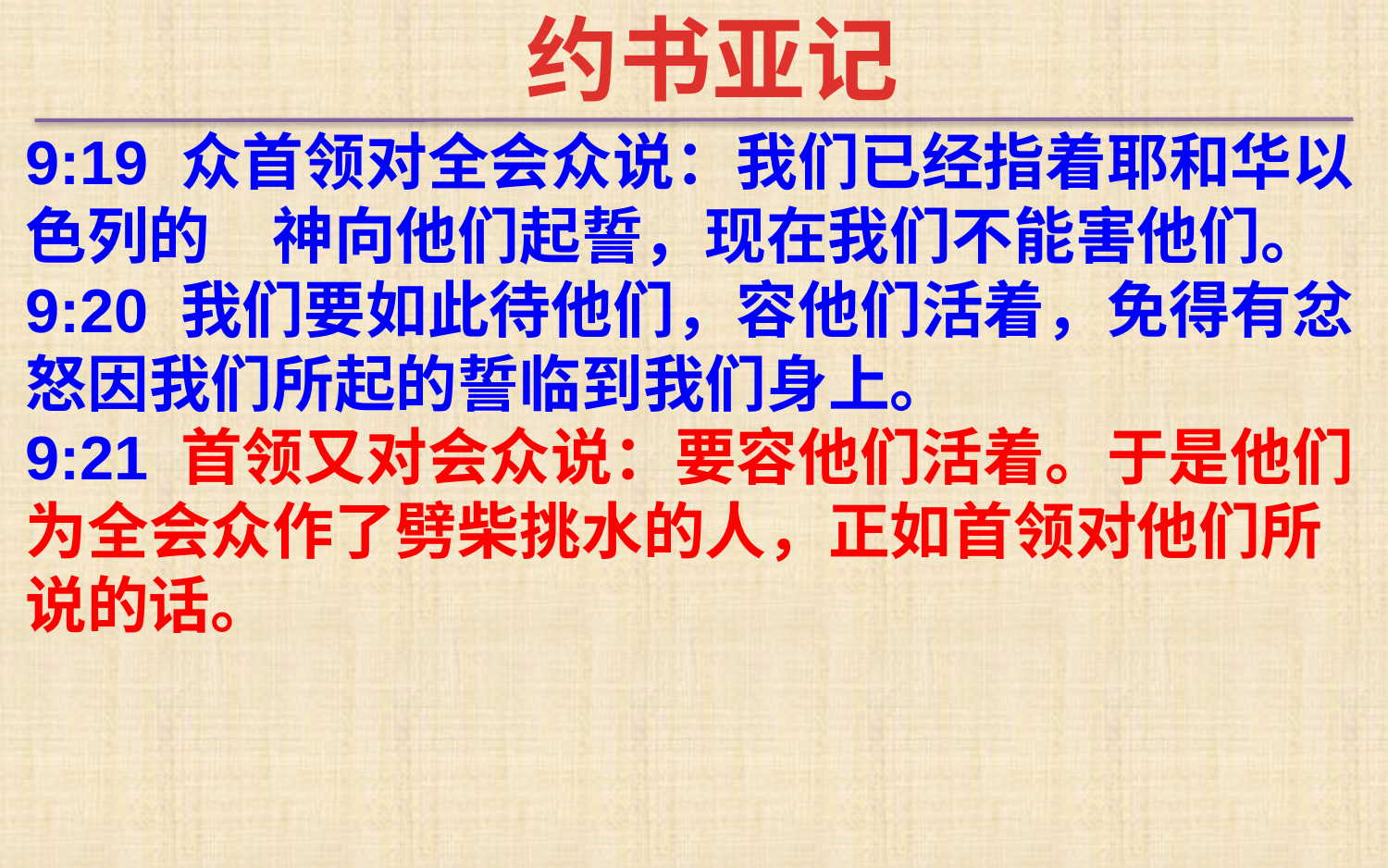

约书亚记
9:19 众首领对全会众说：我们已经指着耶和华以色列的　神向他们起誓，现在我们不能害他们。9:20 我们要如此待他们，容他们活着，免得有忿怒因我们所起的誓临到我们身上。
9:21 首领又对会众说：要容他们活着。于是他们为全会众作了劈柴挑水的人，正如首领对他们所说的话。